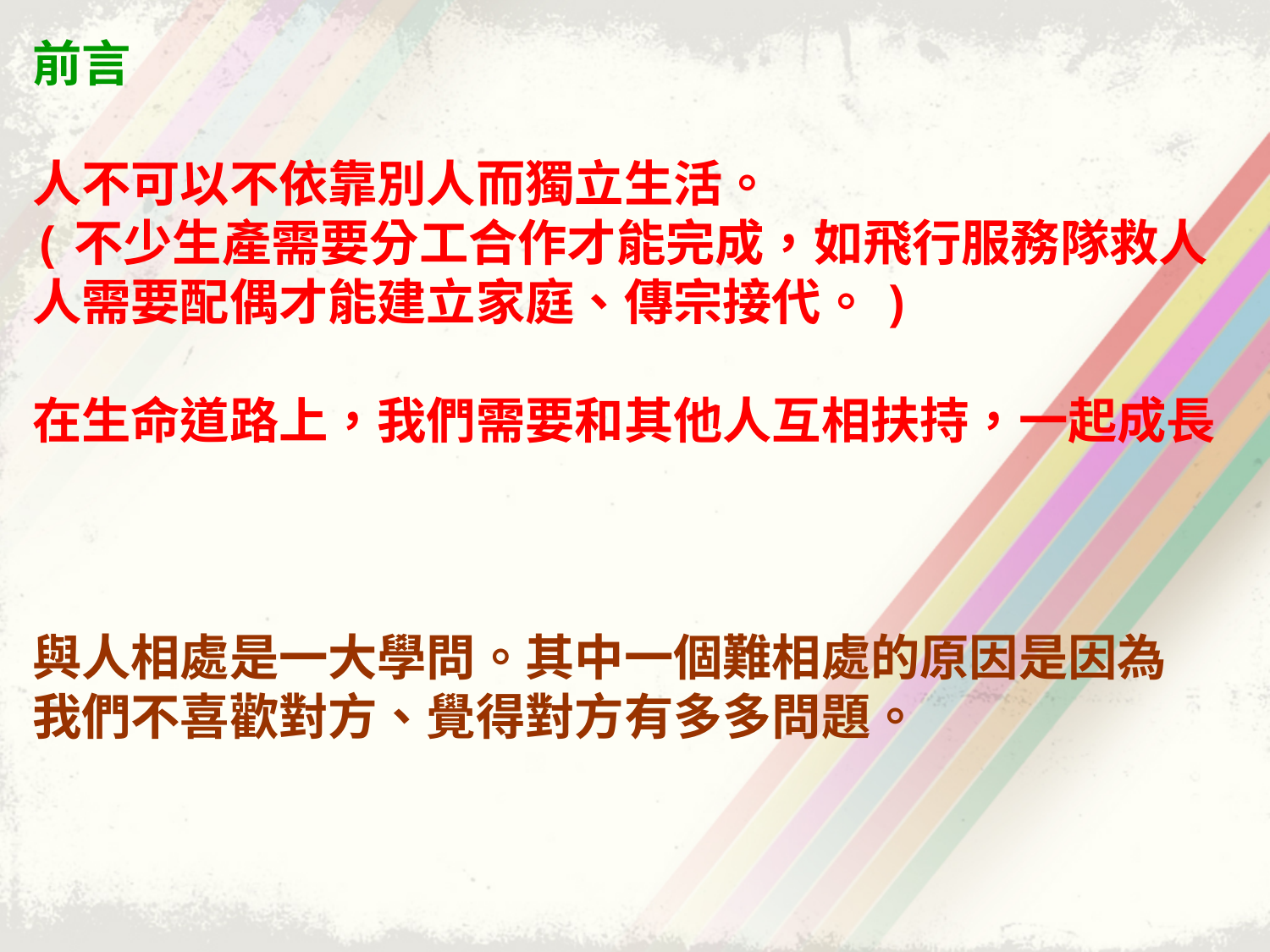

前言
人不可以不依靠別人而獨立生活。
(不少生產需要分工合作才能完成，如飛行服務隊救人人需要配偶才能建立家庭、傳宗接代。)

在生命道路上，我們需要和其他人互相扶持，一起成長

與人相處是一大學問。其中一個難相處的原因是因為  我們不喜歡對方、覺得對方有多多問題。